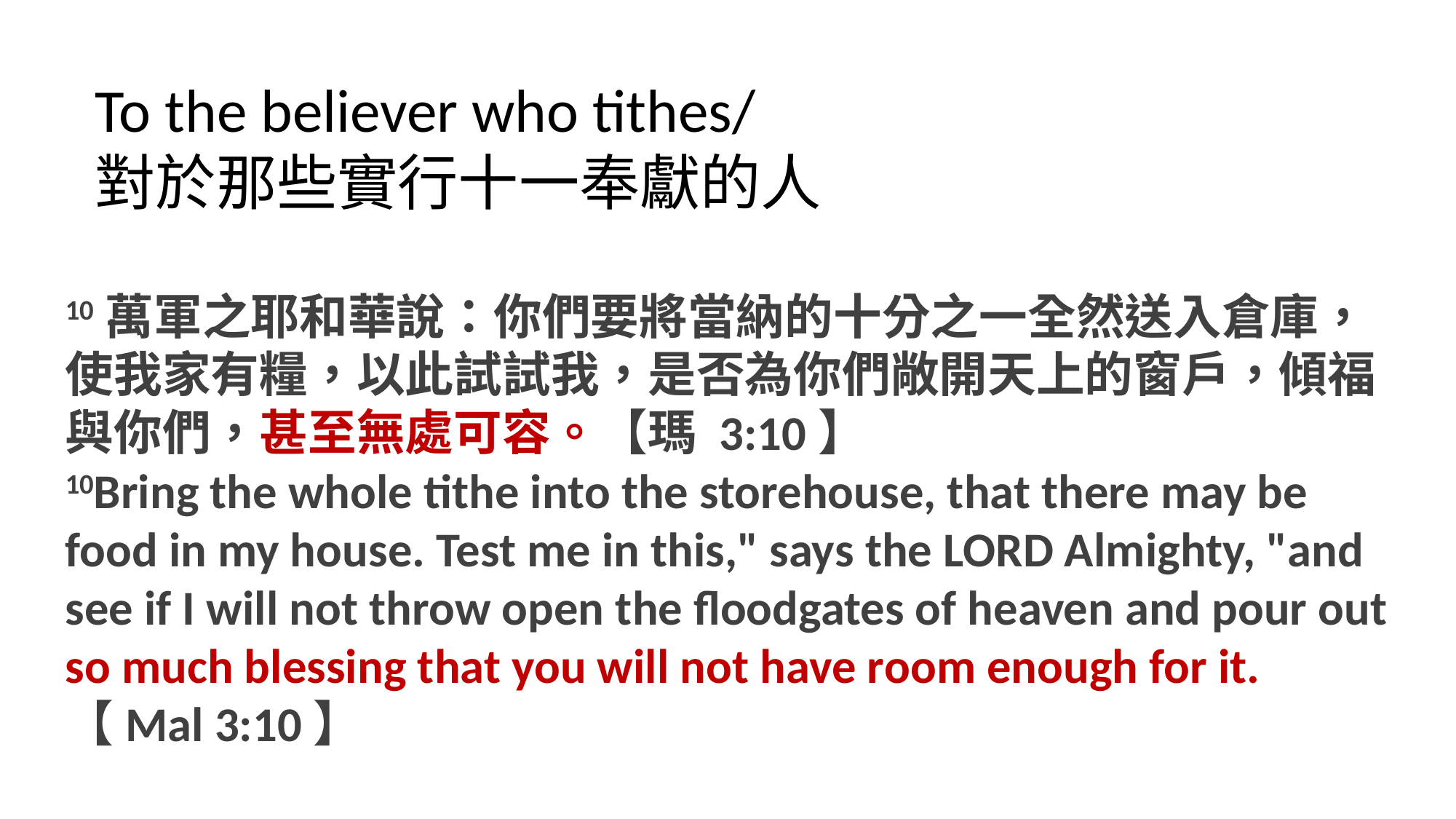

To the believer who tithes/
對於那些實行十一奉獻的人
10萬軍之耶和華說：你們要將當納的十分之一全然送入倉庫，使我家有糧，以此試試我，是否為你們敞開天上的窗戶，傾福與你們，甚至無處可容。【瑪 3:10】
10Bring the whole tithe into the storehouse, that there may be food in my house. Test me in this," says the LORD Almighty, "and see if I will not throw open the floodgates of heaven and pour out so much blessing that you will not have room enough for it. 【Mal 3:10】